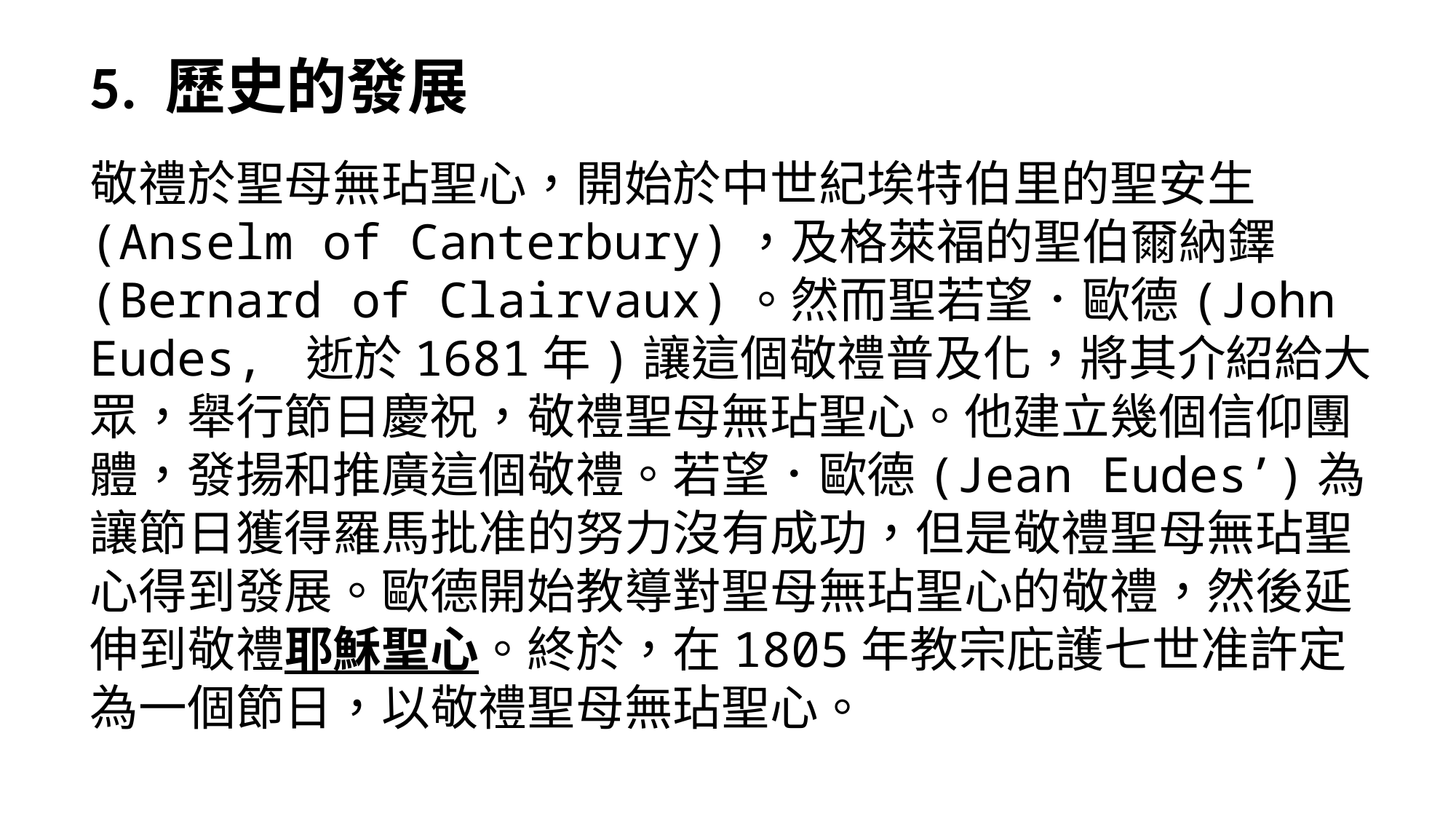

5. 歷史的發展
敬禮於聖母無玷聖心，開始於中世紀埃特伯里的聖安生(Anselm of Canterbury)，及格萊福的聖伯爾納鐸(Bernard of Clairvaux)。然而聖若望．歐德(John Eudes, 逝於1681年)讓這個敬禮普及化，將其介紹給大眾，舉行節日慶祝，敬禮聖母無玷聖心。他建立幾個信仰團體，發揚和推廣這個敬禮。若望．歐德(Jean Eudes’)為讓節日獲得羅馬批准的努力沒有成功，但是敬禮聖母無玷聖心得到發展。歐德開始教導對聖母無玷聖心的敬禮，然後延伸到敬禮耶穌聖心。終於，在1805年教宗庇護七世准許定為一個節日，以敬禮聖母無玷聖心。